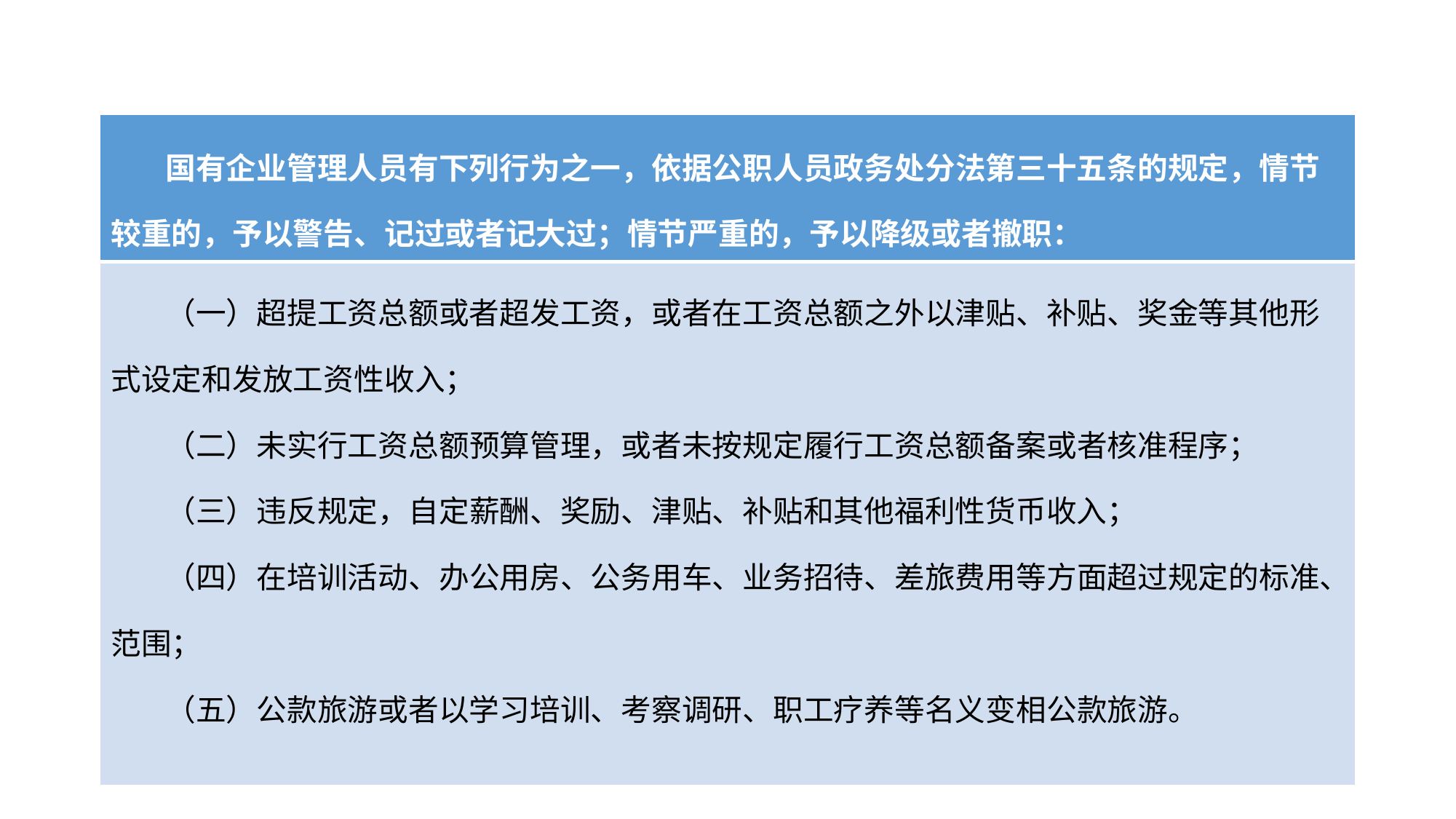

#
| 国有企业管理人员有下列行为之一，依据公职人员政务处分法第三十五条的规定，情节较重的，予以警告、记过或者记大过；情节严重的，予以降级或者撤职： |
| --- |
| （一）超提工资总额或者超发工资，或者在工资总额之外以津贴、补贴、奖金等其他形式设定和发放工资性收入； （二）未实行工资总额预算管理，或者未按规定履行工资总额备案或者核准程序； （三）违反规定，自定薪酬、奖励、津贴、补贴和其他福利性货币收入； （四）在培训活动、办公用房、公务用车、业务招待、差旅费用等方面超过规定的标准、范围； （五）公款旅游或者以学习培训、考察调研、职工疗养等名义变相公款旅游。 |